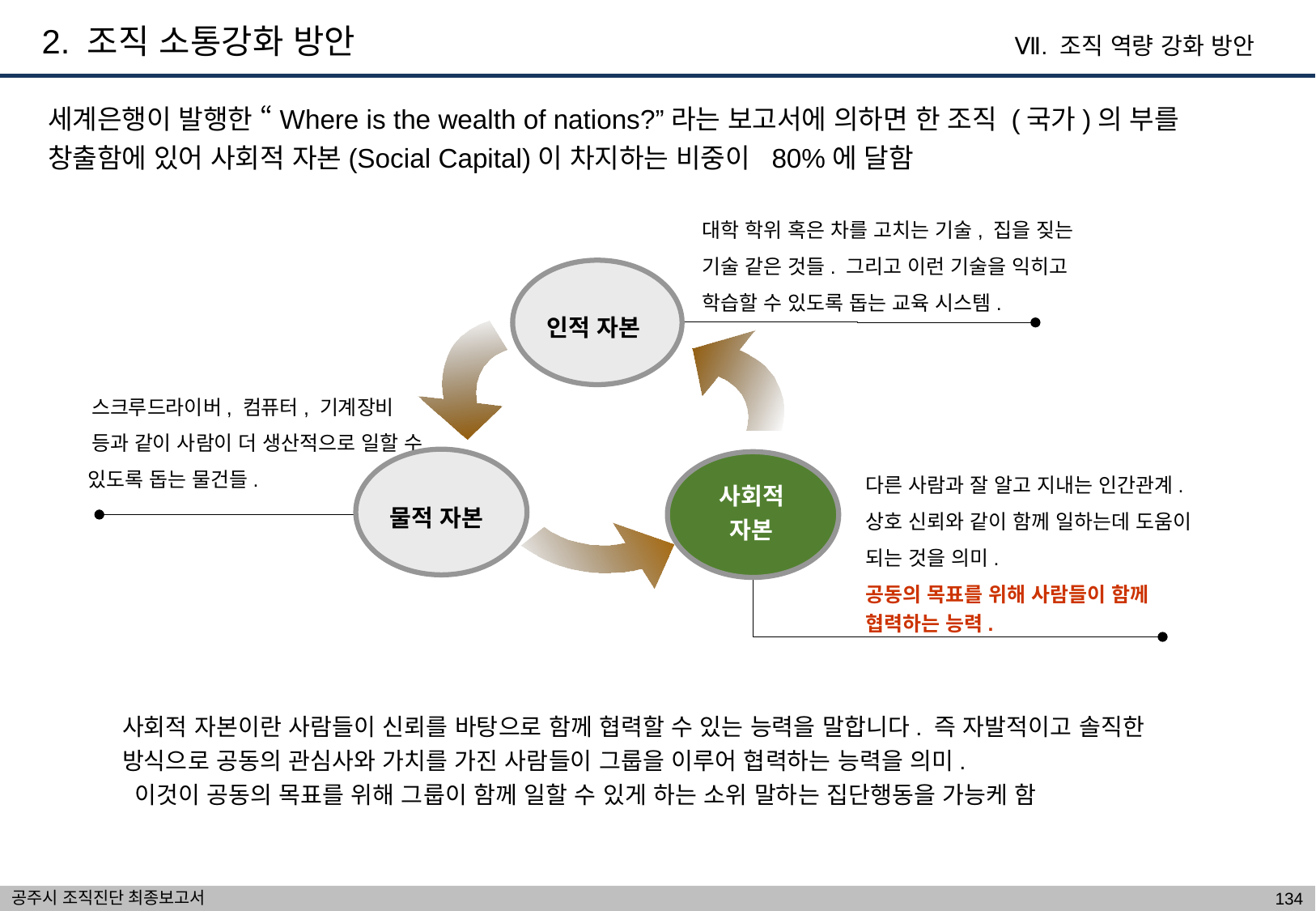

2. 조직 소통강화 방안
Ⅶ. 조직 역량 강화 방안
세계은행이 발행한 “Where is the wealth of nations?”라는 보고서에 의하면 한 조직 (국가)의 부를 창출함에 있어 사회적 자본(Social Capital)이 차지하는 비중이  80%에 달함
  대학 학위 혹은 차를 고치는 기술, 집을 짖는
  기술 같은 것들. 그리고 이런 기술을 익히고
  학습할 수 있도록 돕는 교육 시스템.

  인적 자본

  스크루드라이버, 컴퓨터, 기계장비
  등과 같이 사람이 더 생산적으로 일할 수 있도록 돕는 물건들.

  다른 사람과 잘 알고 지내는 인간관계.
  상호 신뢰와 같이 함께 일하는데 도움이
  되는 것을 의미.
  공동의 목표를 위해 사람들이 함께
  협력하는 능력.
사회적
자본
  물적 자본
사회적 자본이란 사람들이 신뢰를 바탕으로 함께 협력할 수 있는 능력을 말합니다. 즉 자발적이고 솔직한 방식으로 공동의 관심사와 가치를 가진 사람들이 그룹을 이루어 협력하는 능력을 의미.
 이것이 공동의 목표를 위해 그룹이 함께 일할 수 있게 하는 소위 말하는 집단행동을 가능케 함